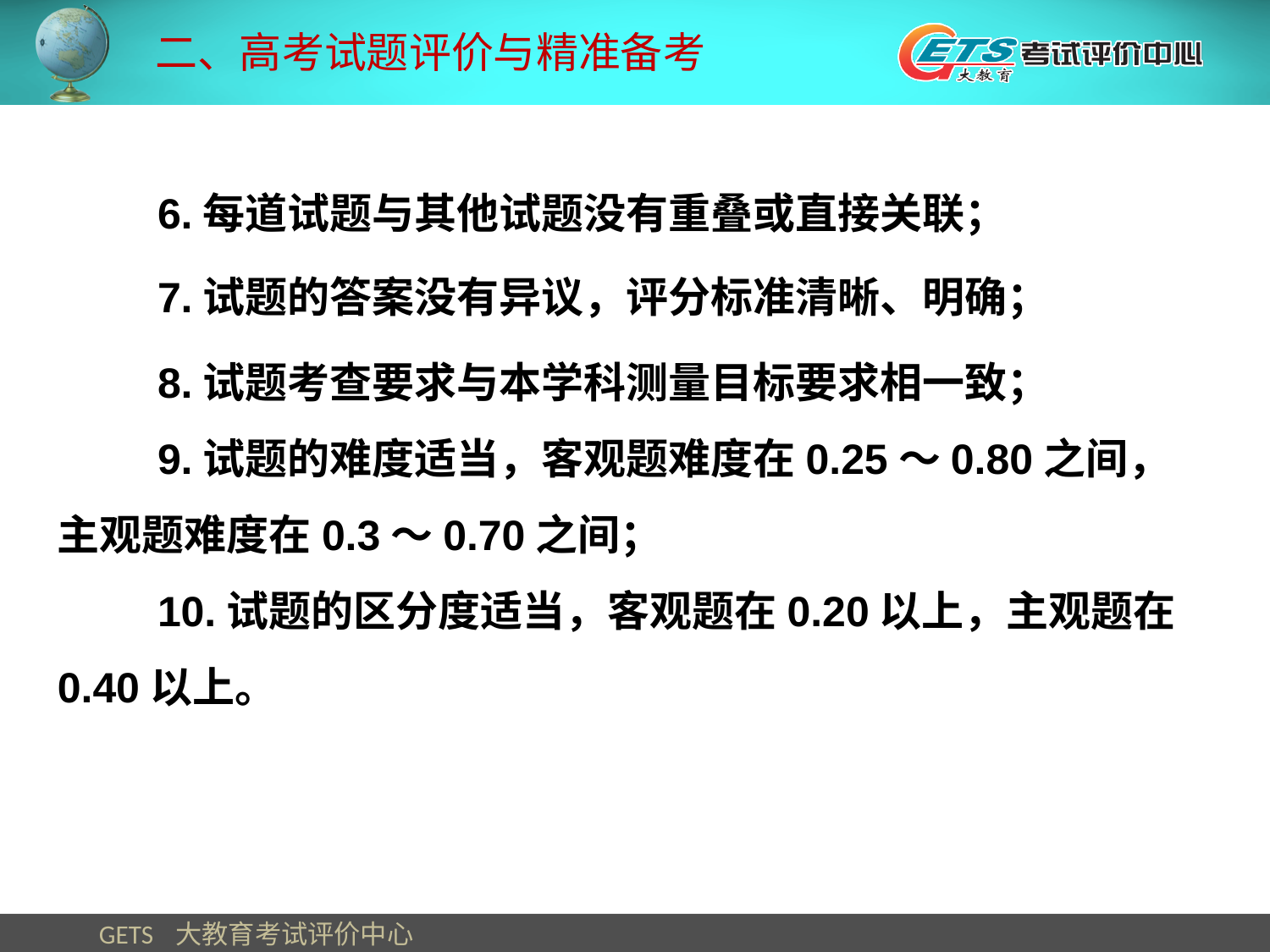

二、高考试题评价与精准备考
6.每道试题与其他试题没有重叠或直接关联；
7.试题的答案没有异议，评分标准清晰、明确；
8.试题考查要求与本学科测量目标要求相一致；
9.试题的难度适当，客观题难度在0.25～0.80之间，主观题难度在0.3～0.70之间；
10.试题的区分度适当，客观题在0.20以上，主观题在0.40以上。